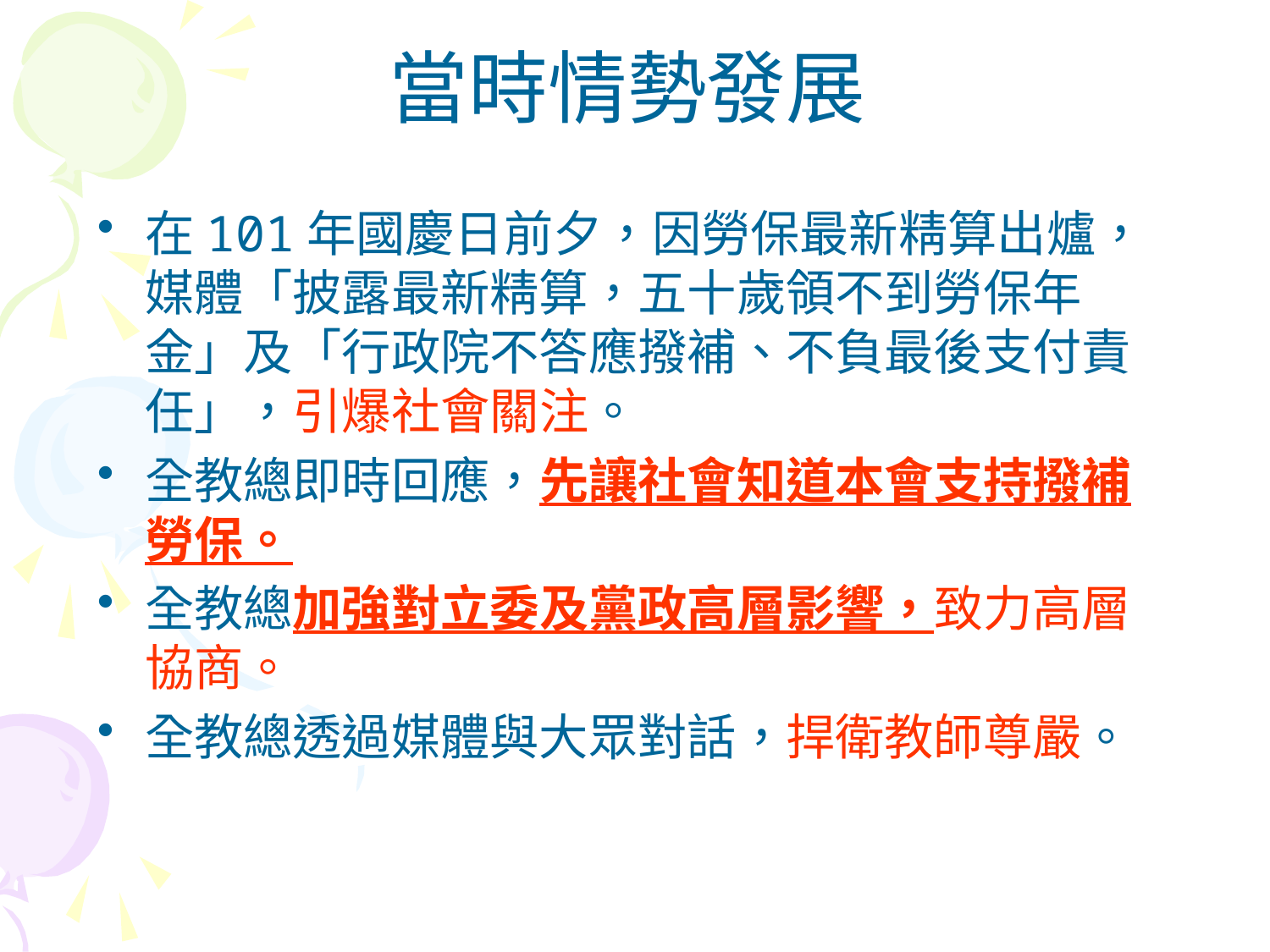

當時情勢發展
在101年國慶日前夕，因勞保最新精算出爐，媒體「披露最新精算，五十歲領不到勞保年金」及「行政院不答應撥補、不負最後支付責任」，引爆社會關注。
全教總即時回應，先讓社會知道本會支持撥補勞保。
全教總加強對立委及黨政高層影響，致力高層協商。
全教總透過媒體與大眾對話，捍衛教師尊嚴。